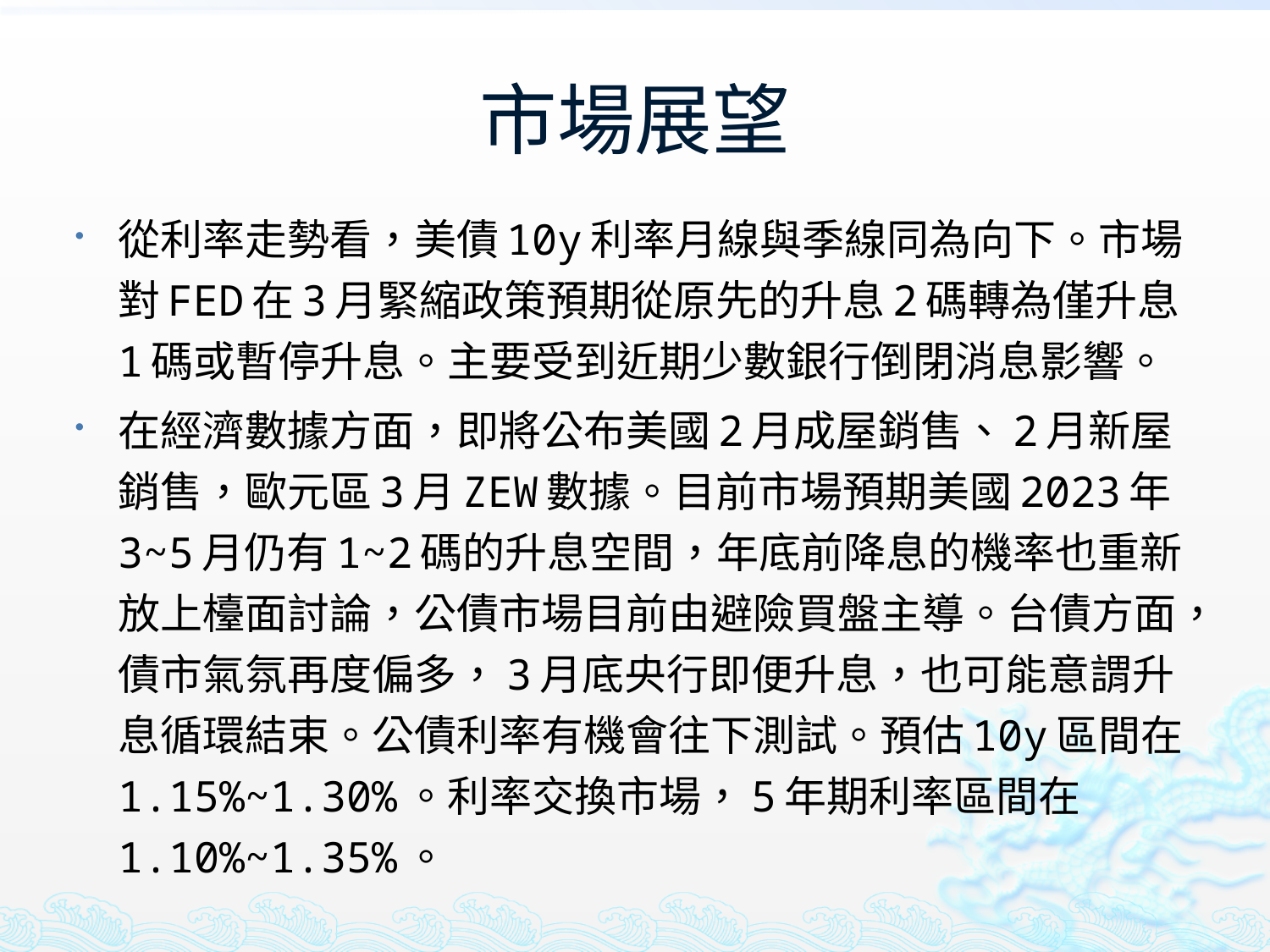

# 市場展望
從利率走勢看，美債10y利率月線與季線同為向下。市場對FED在3月緊縮政策預期從原先的升息2碼轉為僅升息1碼或暫停升息。主要受到近期少數銀行倒閉消息影響。
在經濟數據方面，即將公布美國2月成屋銷售、2月新屋銷售，歐元區3月ZEW數據。目前市場預期美國2023年3~5月仍有1~2碼的升息空間，年底前降息的機率也重新放上檯面討論，公債市場目前由避險買盤主導。台債方面，債市氣氛再度偏多，3月底央行即便升息，也可能意謂升息循環結束。公債利率有機會往下測試。預估10y區間在1.15%~1.30%。利率交換市場，5年期利率區間在1.10%~1.35%。